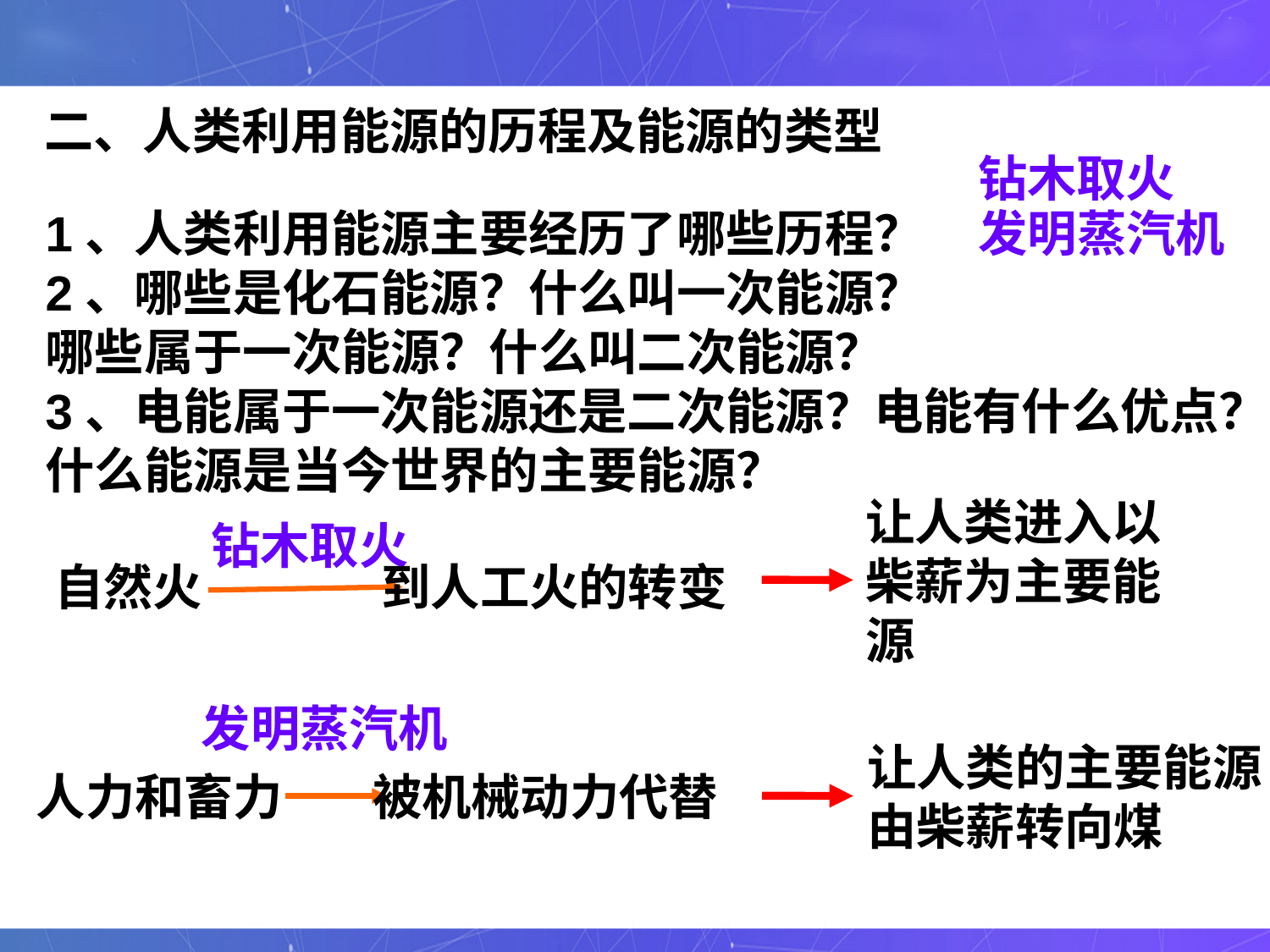

二、人类利用能源的历程及能源的类型
钻木取火
发明蒸汽机
1、人类利用能源主要经历了哪些历程？
2、哪些是化石能源？什么叫一次能源？
哪些属于一次能源？什么叫二次能源？
3、电能属于一次能源还是二次能源？电能有什么优点？
什么能源是当今世界的主要能源？
让人类进入以柴薪为主要能源
钻木取火
自然火                到人工火的转变
发明蒸汽机
让人类的主要能源
由柴薪转向煤
人力和畜力        被机械动力代替